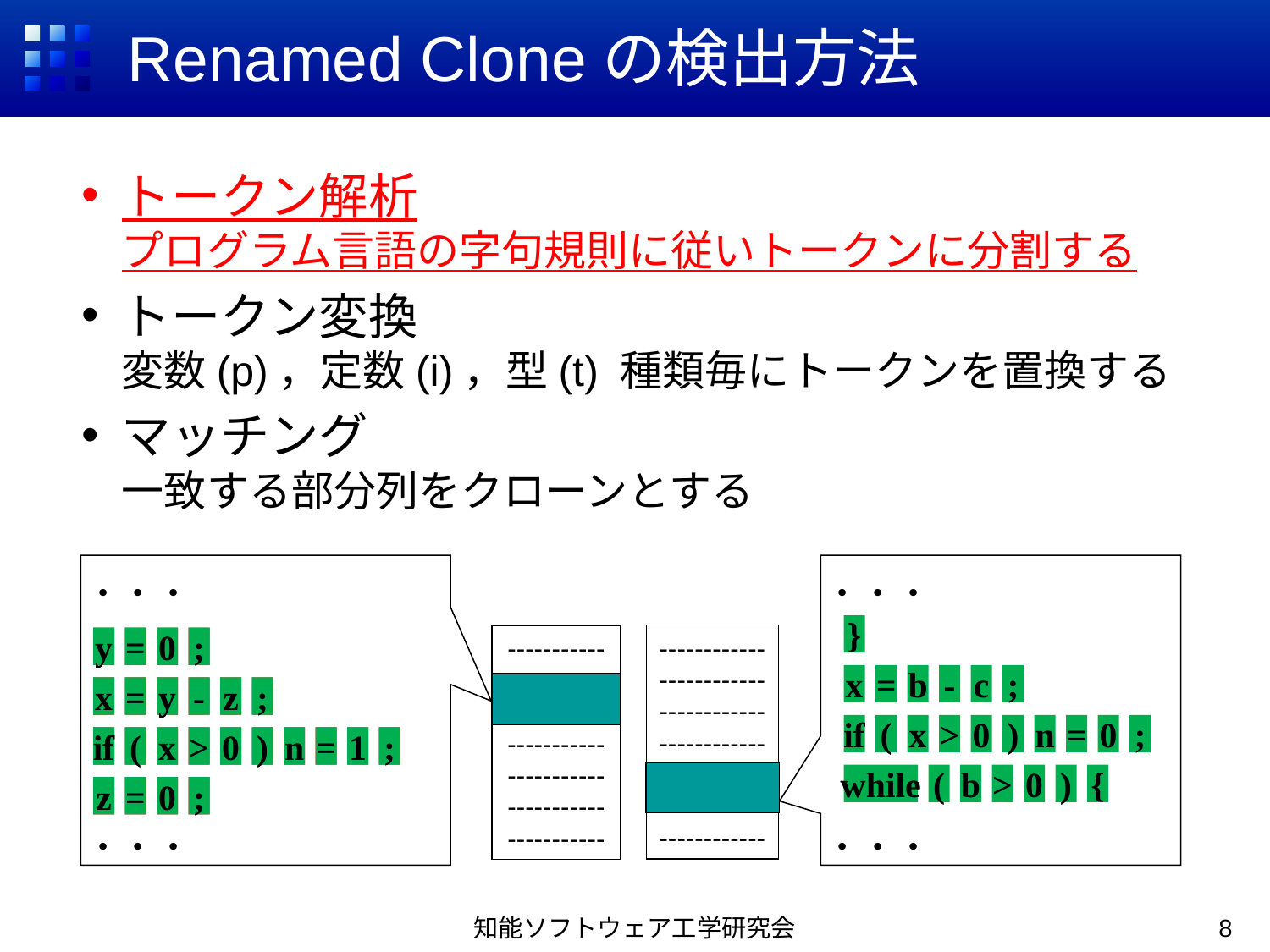

# Renamed Cloneの検出方法
トークン解析
プログラム言語の字句規則に従いトークンに分割する
トークン変換
変数(p)，定数(i)，型(t) 種類毎にトークンを置換する
マッチング
一致する部分列をクローンとする
．．．
．．．
．．．
．．．
}
x
=
b
-
c
;
if
(
x
>
0
)
n
=
0
;
while
(
b
>
0
)
{
}
x
=
b
-
c
;
if
(
x
>
0
)
n
=
0
;
while
(
b
>
0
)
{
------------
------------
------------
------------
------------
------------
------------
-----------
-----------
-----------
-----------
-----------
-----------
-----------
y
y
=
0
;
x
=
y
-
z
;
if
(
x
>
0
)
n
=
1
;
z
=
0
;
=
0
;

x
=
y
-
z
;
if
(
x
>
0
)
n
=
1
;

z
=
0
;
知能ソフトウェア工学研究会
8